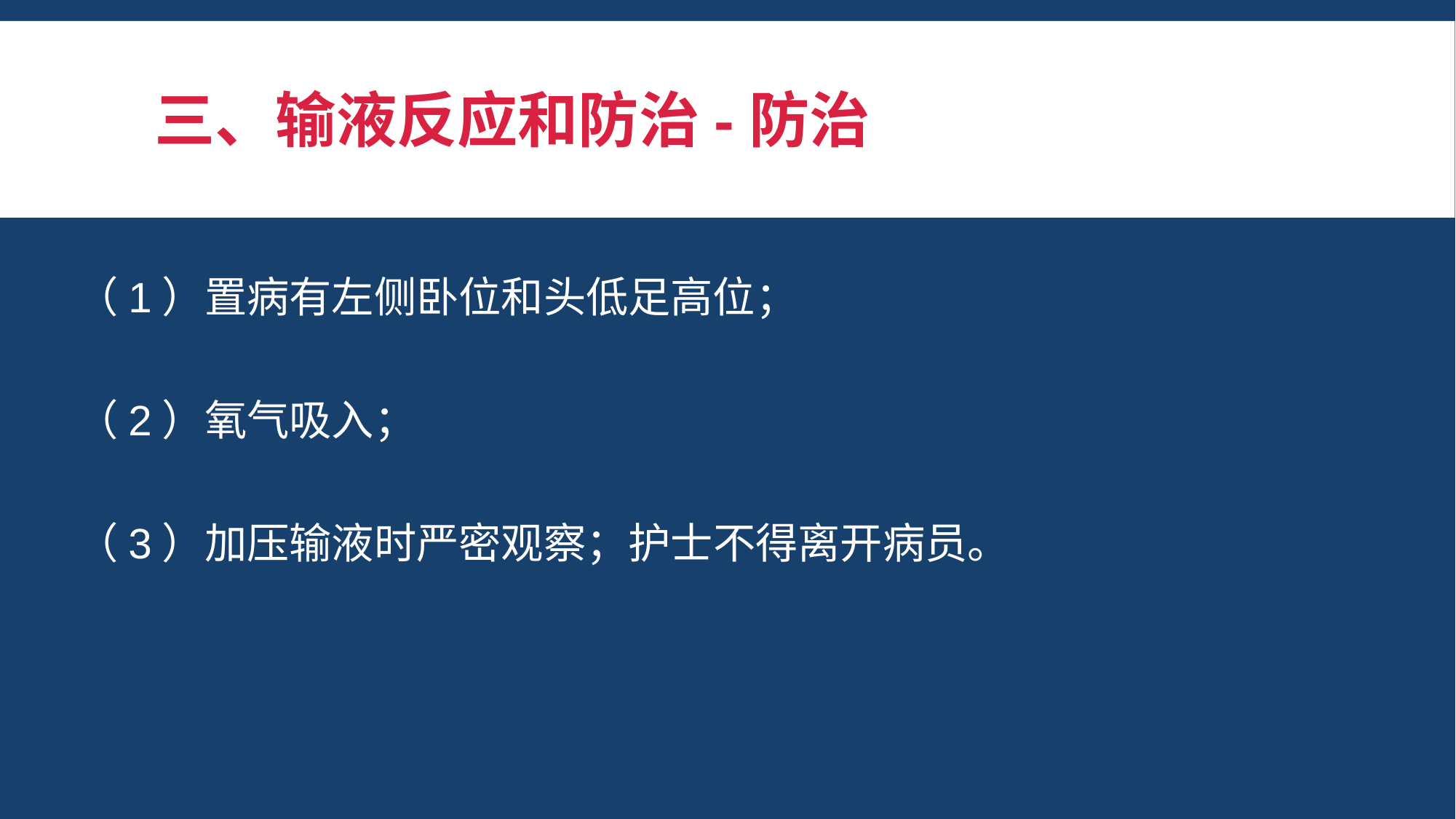

# 三、输液反应和防治-防治
（1）置病有左侧卧位和头低足高位；
（2）氧气吸入；
（3）加压输液时严密观察；护士不得离开病员。